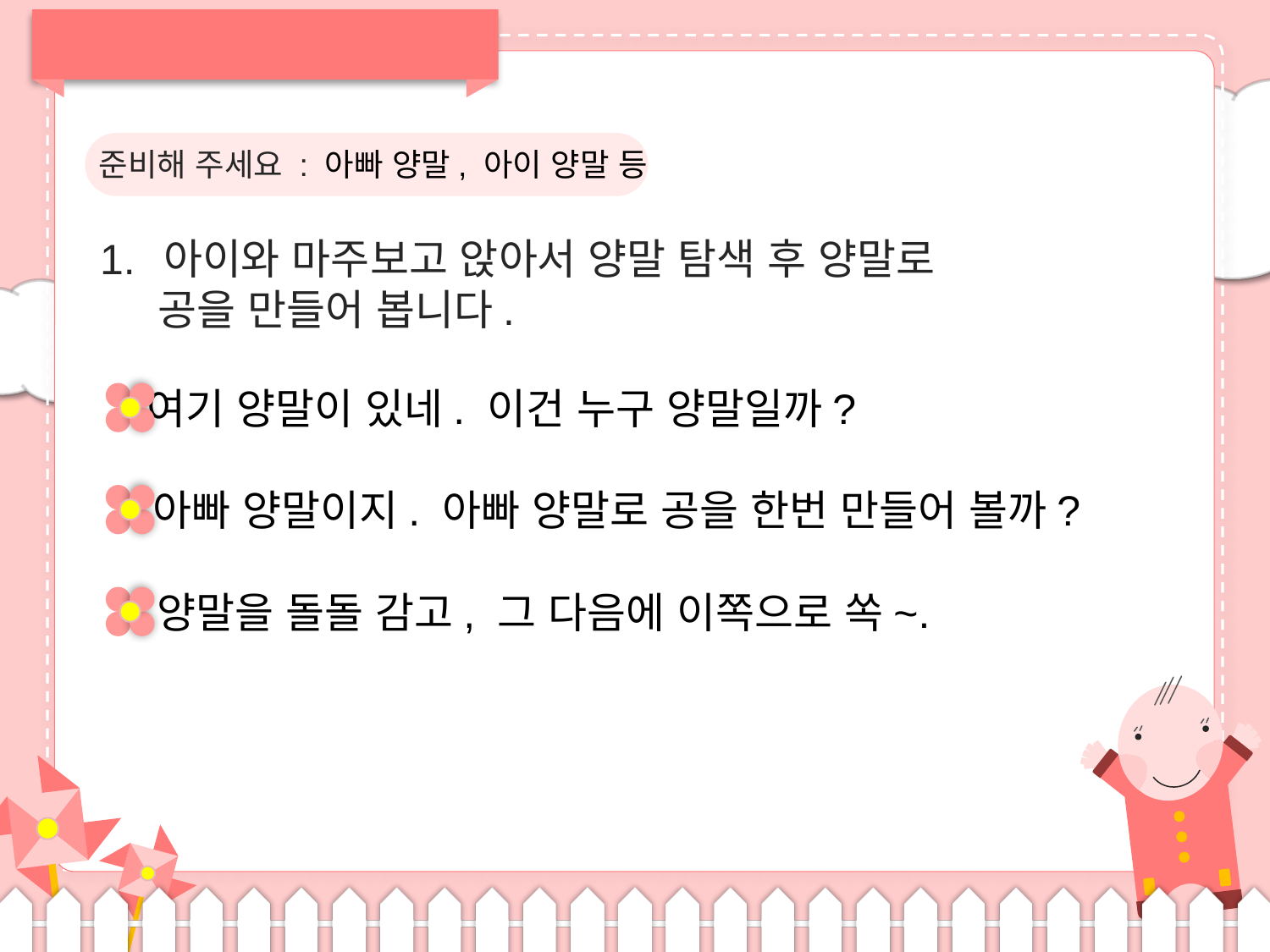

준비해 주세요 : 아빠 양말, 아이 양말 등
아이와 마주보고 앉아서 양말 탐색 후 양말로
    공을 만들어 봅니다.
여기 양말이 있네. 이건 누구 양말일까?

아빠 양말이지. 아빠 양말로 공을 한번 만들어 볼까?

양말을 돌돌 감고, 그 다음에 이쪽으로 쏙~.